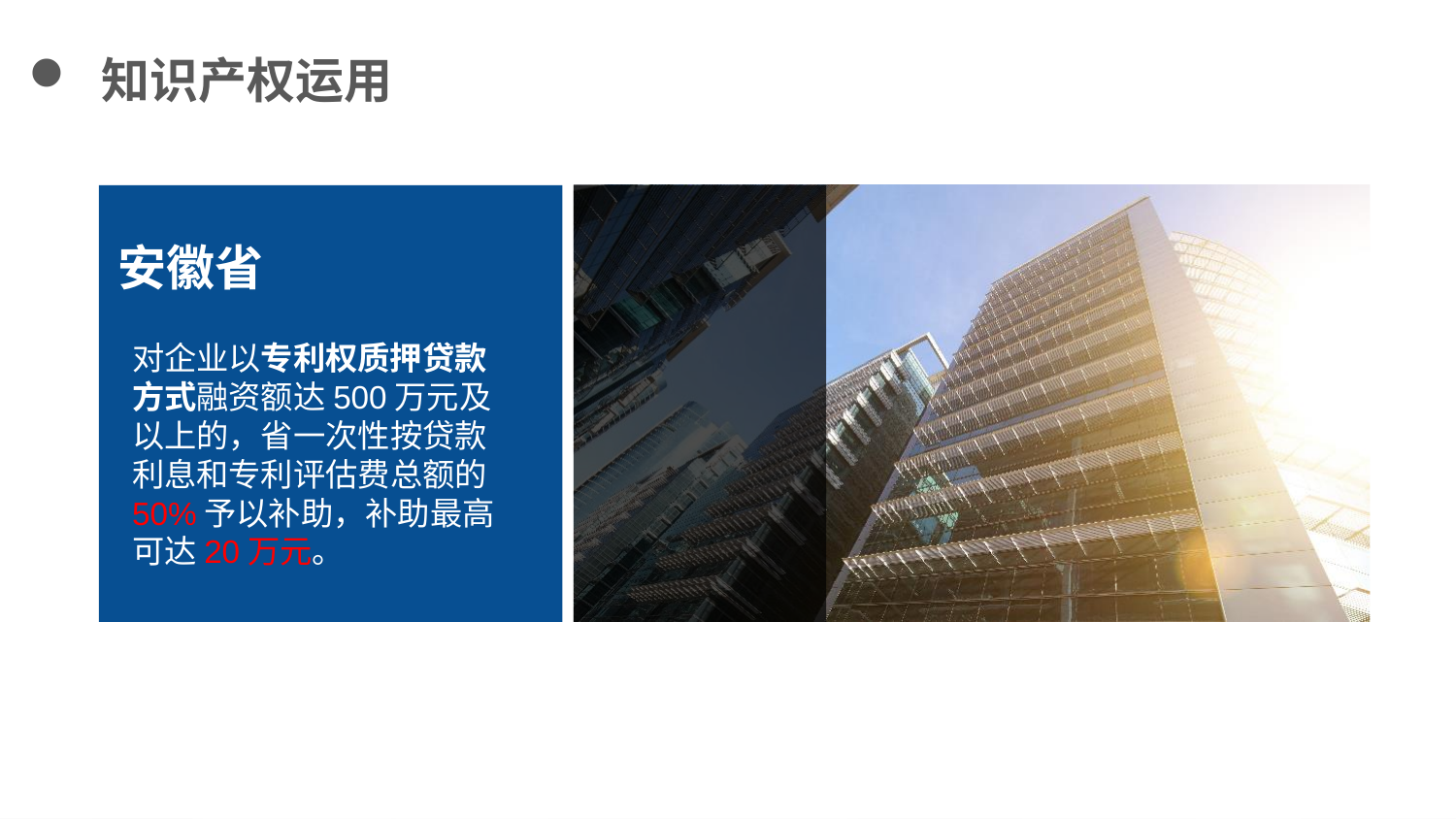

知识产权运用

安徽省

对企业以专利权质押贷款方式融资额达500万元及以上的，省一次性按贷款利息和专利评估费总额的50%予以补助，补助最高可达20万元。